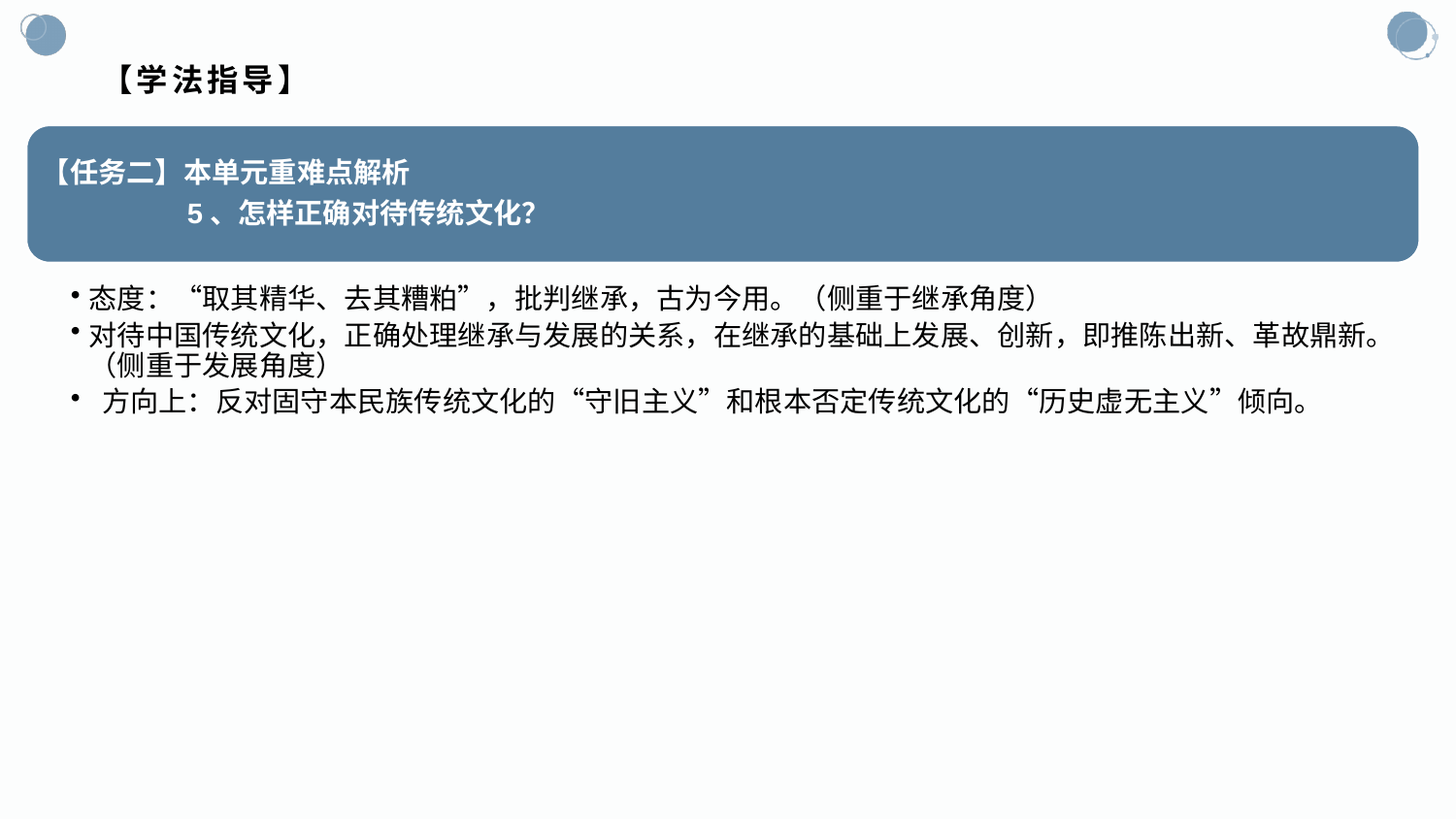

# 【学法指导】
【任务二】本单元重难点解析
	5、怎样正确对待传统文化？
态度：“取其精华、去其糟粕”，批判继承，古为今用。（侧重于继承角度）
对待中国传统文化，正确处理继承与发展的关系，在继承的基础上发展、创新，即推陈出新、革故鼎新。（侧重于发展角度）
 方向上：反对固守本民族传统文化的“守旧主义”和根本否定传统文化的“历史虚无主义”倾向。